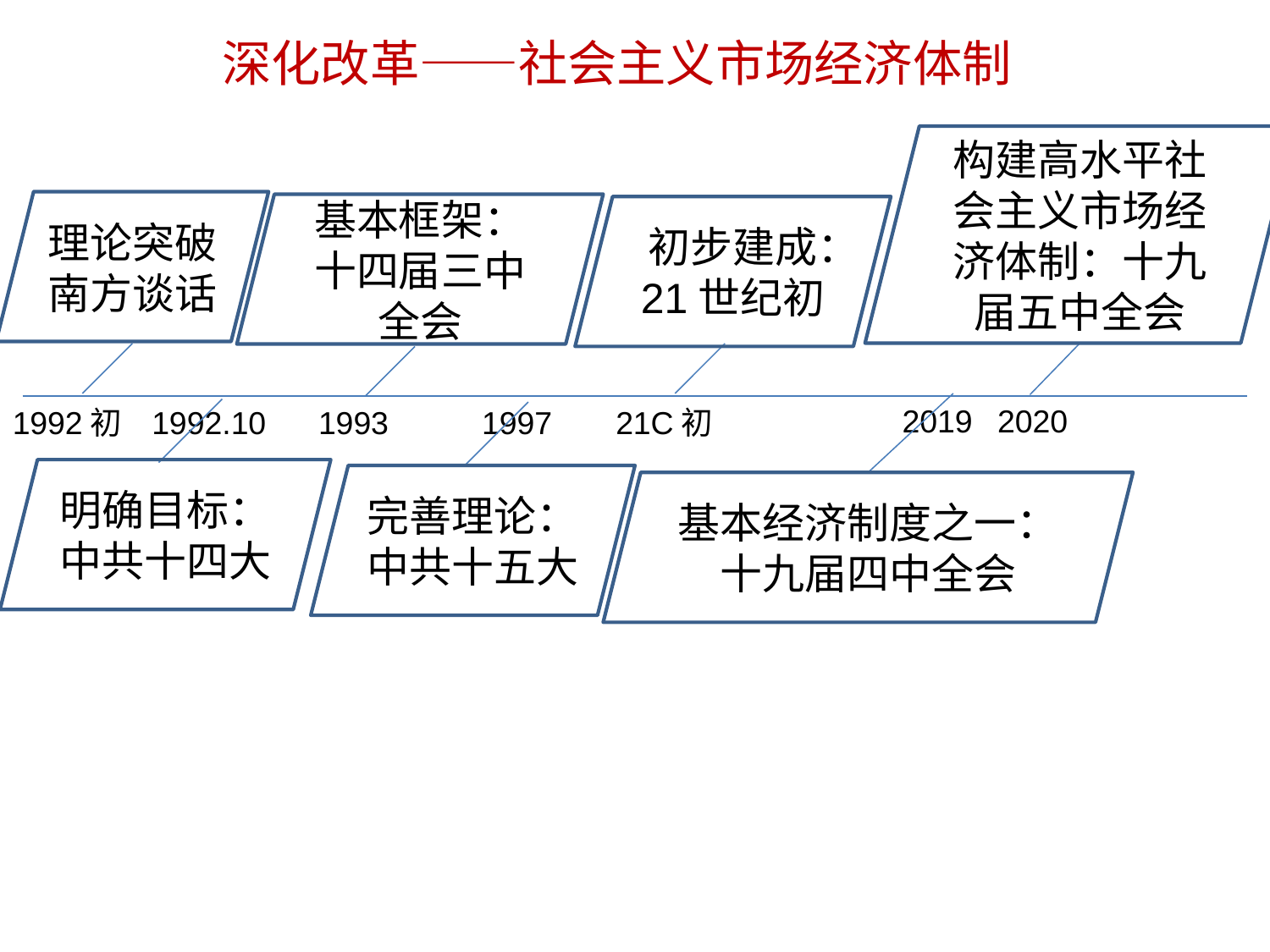

深化改革——社会主义市场经济体制
构建高水平社会主义市场经济体制：十九届五中全会
理论突破
南方谈话
基本框架：十四届三中全会
初步建成：21世纪初
2019
2020
1992初
1992.10
1993
1997
21C初
明确目标：中共十四大
完善理论：中共十五大
基本经济制度之一：十九届四中全会